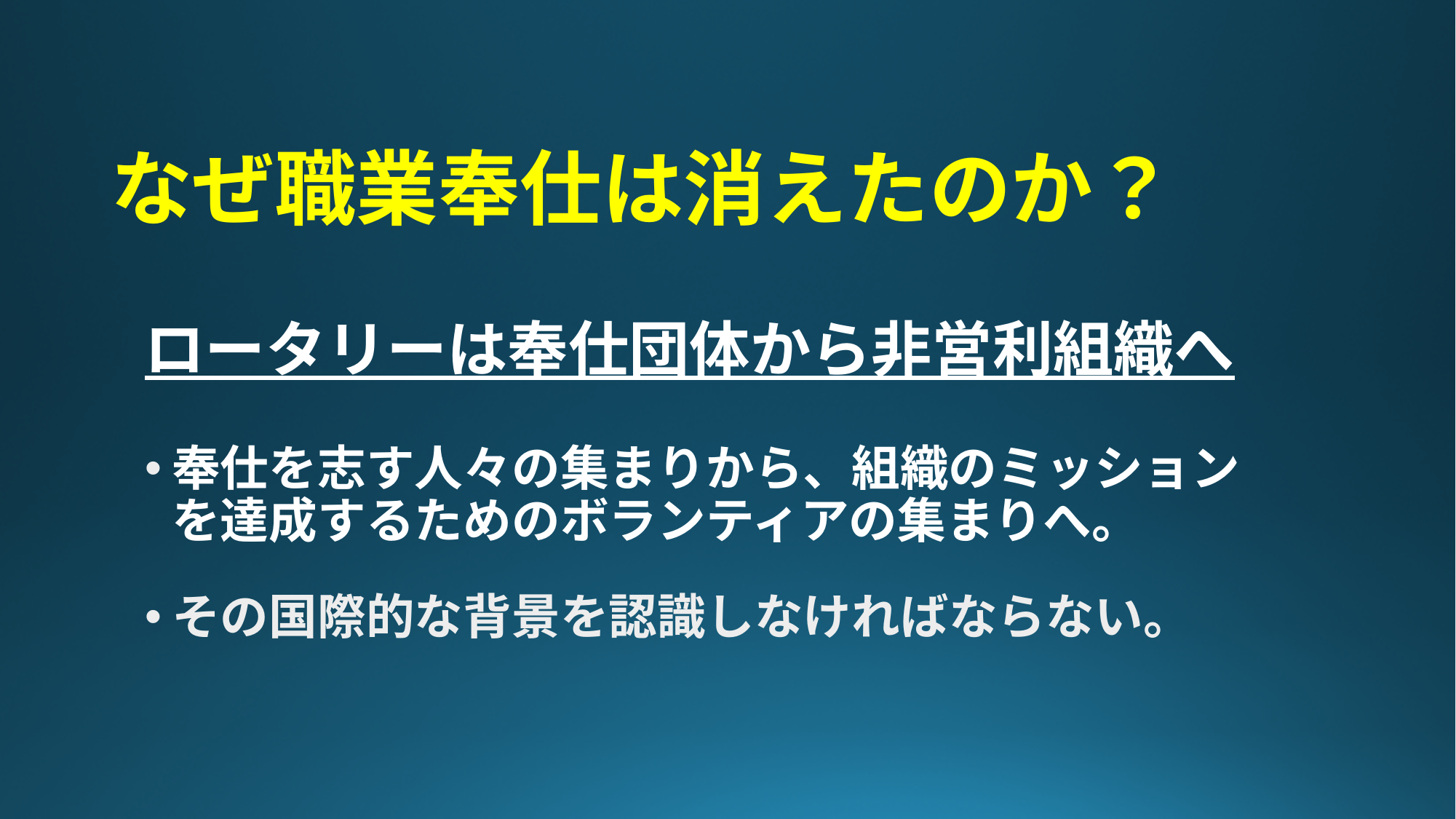

# なぜ職業奉仕は消えたのか？
ロータリーは奉仕団体から非営利組織へ

奉仕を志す人々の集まりから、組織のミッション　　を達成するためのボランティアの集まりへ。

その国際的な背景を認識しなければならない。